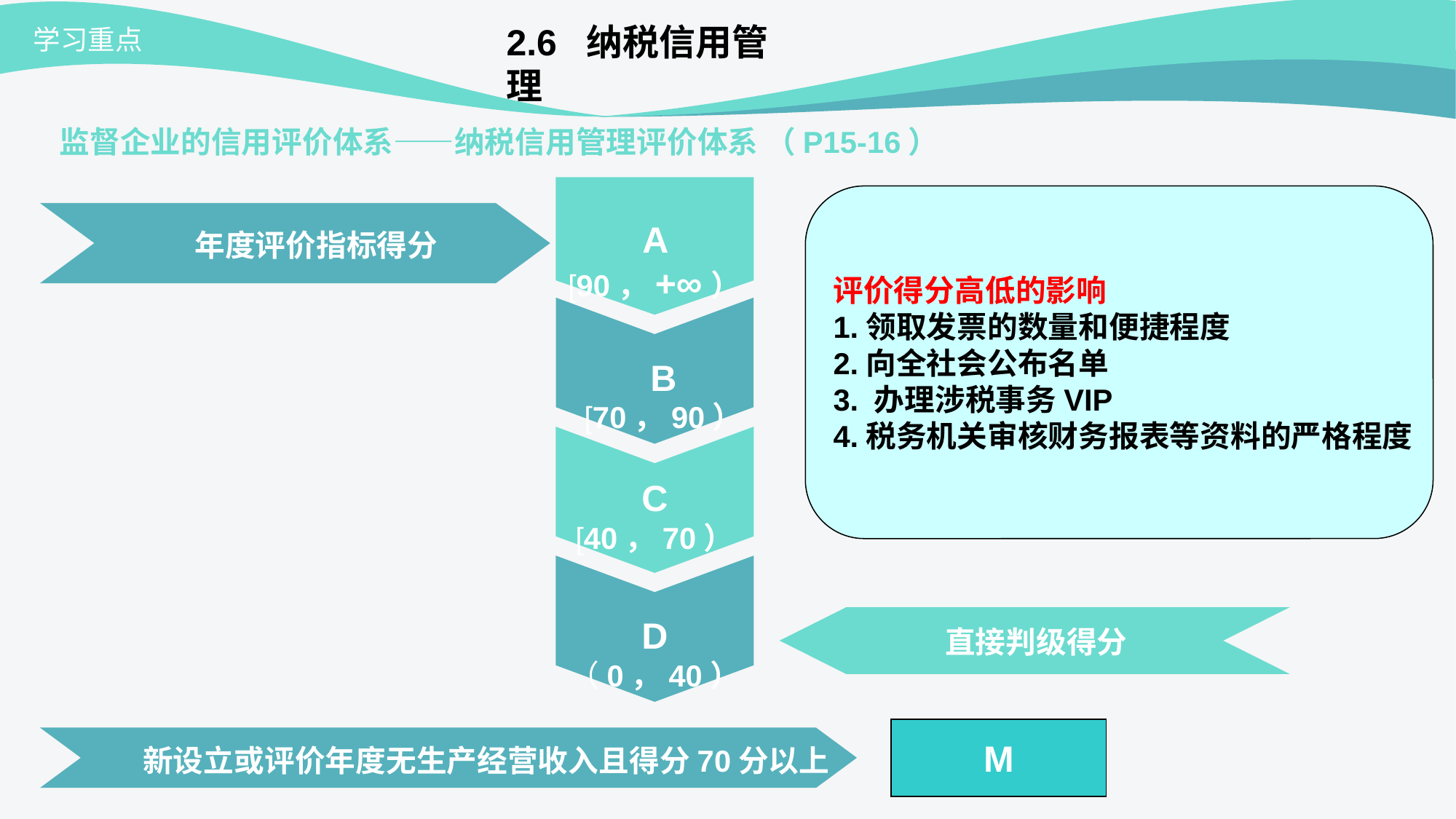

2.6  纳税信用管理
学习重点
监督企业的信用评价体系——纳税信用管理评价体系 （P15-16）

A [90，+∞）
评价得分高低的影响
1.领取发票的数量和便捷程度
2.向全社会公布名单
3. 办理涉税事务VIP
4.税务机关审核财务报表等资料的严格程度

年度评价指标得分

B [70，90）

C [40，70）

D （0，40）

直接判级得分
M

新设立或评价年度无生产经营收入且得分70分以上